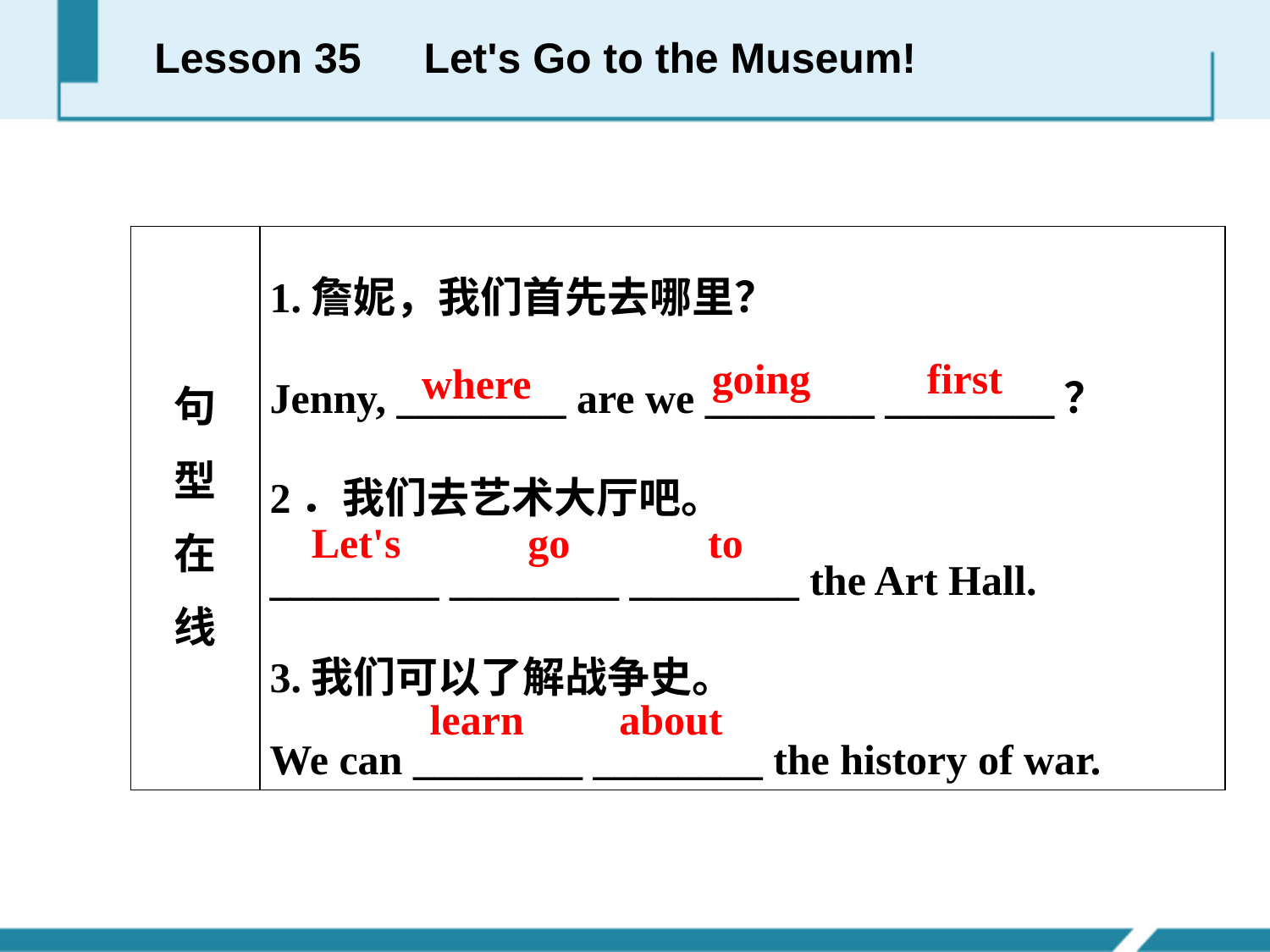

Lesson 35　Let's Go to the Museum!
| 句 型 在 线 | 1.詹妮，我们首先去哪里？ Jenny, \_\_\_\_\_\_\_\_ are we \_\_\_\_\_\_\_\_ \_\_\_\_\_\_\_\_？ 2．我们去艺术大厅吧。 \_\_\_\_\_\_\_\_ \_\_\_\_\_\_\_\_ \_\_\_\_\_\_\_\_ the Art Hall. 3.我们可以了解战争史。 We can \_\_\_\_\_\_\_\_ \_\_\_\_\_\_\_\_ the history of war. |
| --- | --- |
going           first
where

Let's            go             to
learn         about